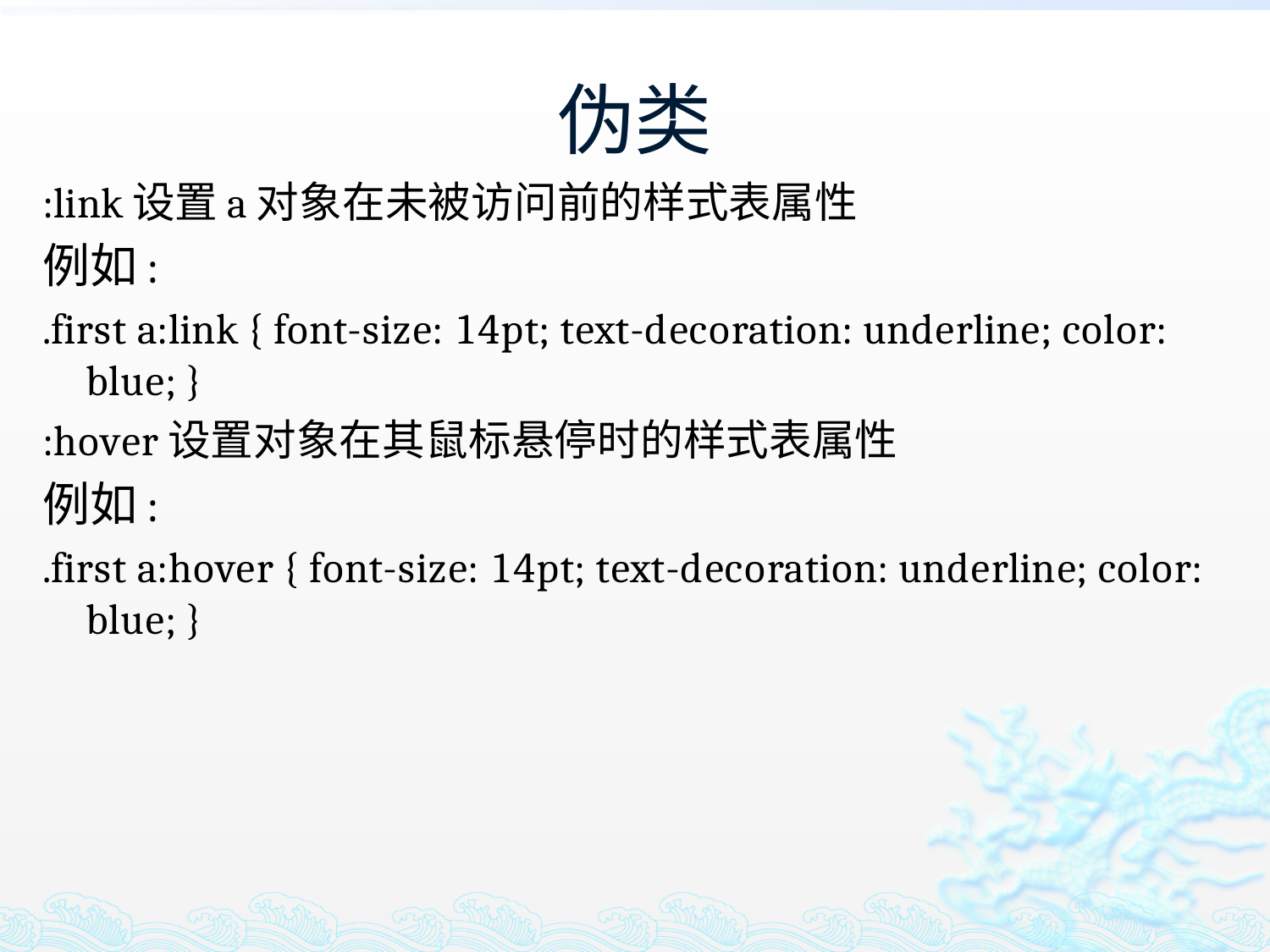

# 伪类
:link设置a对象在未被访问前的样式表属性
例如:
.first a:link { font-size: 14pt; text-decoration: underline; color: blue; }
:hover设置对象在其鼠标悬停时的样式表属性
例如:
.first a:hover { font-size: 14pt; text-decoration: underline; color: blue; }